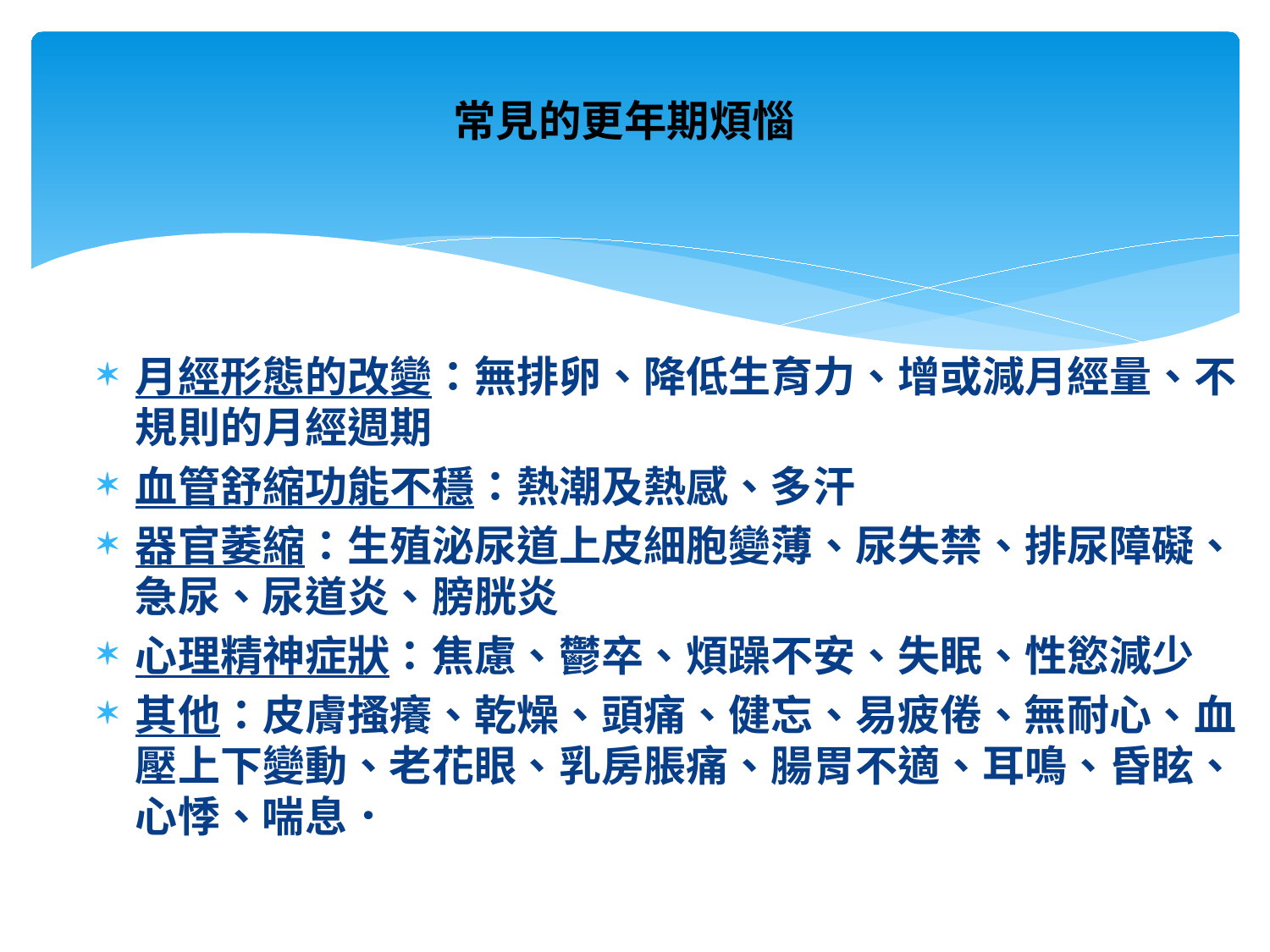

# 常見的更年期煩惱

月經形態的改變：無排卵、降低生育力、增或減月經量、不規則的月經週期
血管舒縮功能不穩：熱潮及熱感、多汗
器官萎縮：生殖泌尿道上皮細胞變薄、尿失禁、排尿障礙、急尿、尿道炎、膀胱炎
心理精神症狀：焦慮、鬱卒、煩躁不安、失眠、性慾減少
其他：皮膚搔癢、乾燥、頭痛、健忘、易疲倦、無耐心、血壓上下變動、老花眼、乳房脹痛、腸胃不適、耳鳴、昏眩、心悸、喘息．